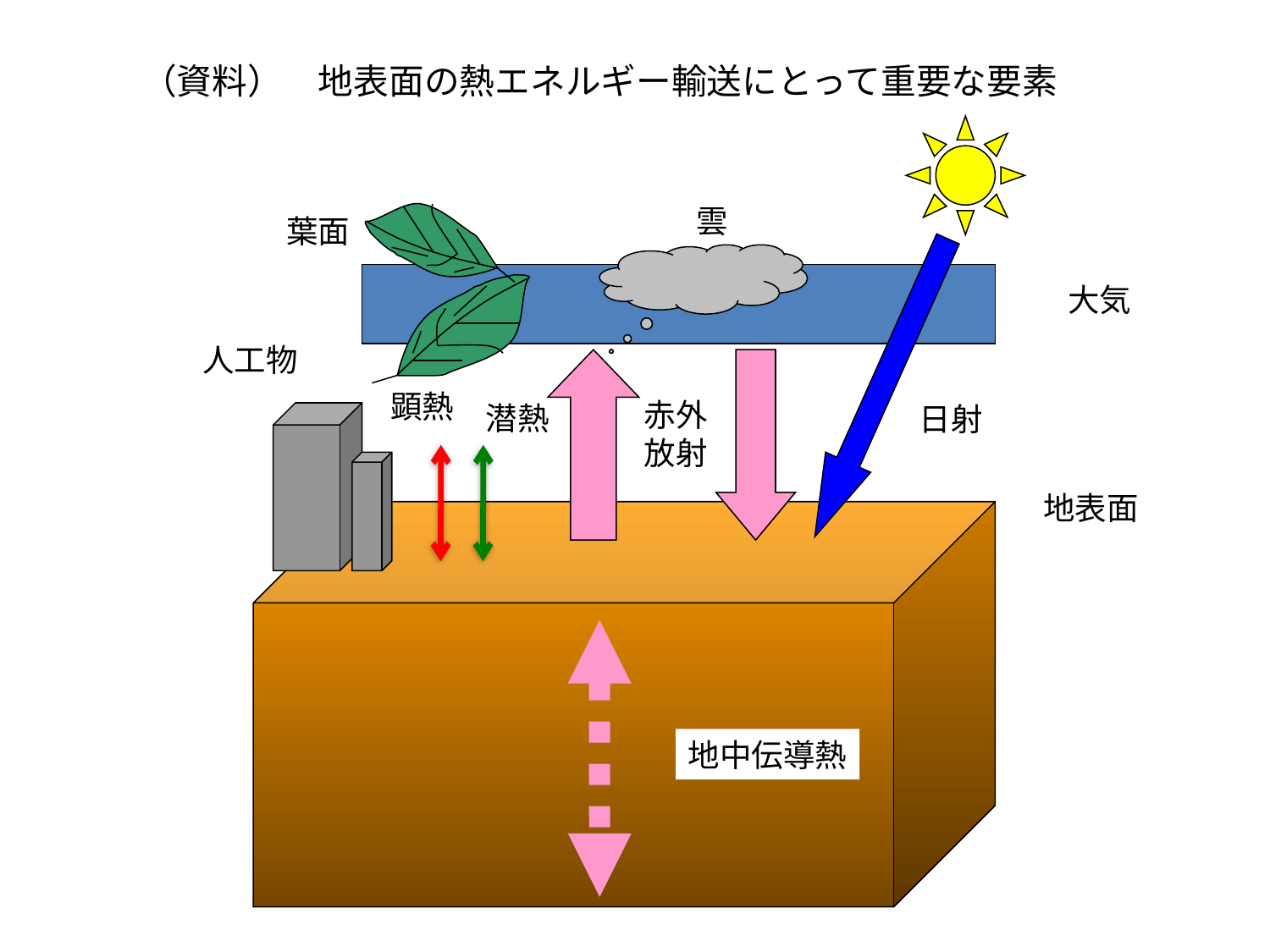

（資料）　地表面の熱エネルギー輸送にとって重要な要素

雲

葉面

大気
人工物

顕熱
赤外
放射
潜熱
日射

地表面

地中伝導熱